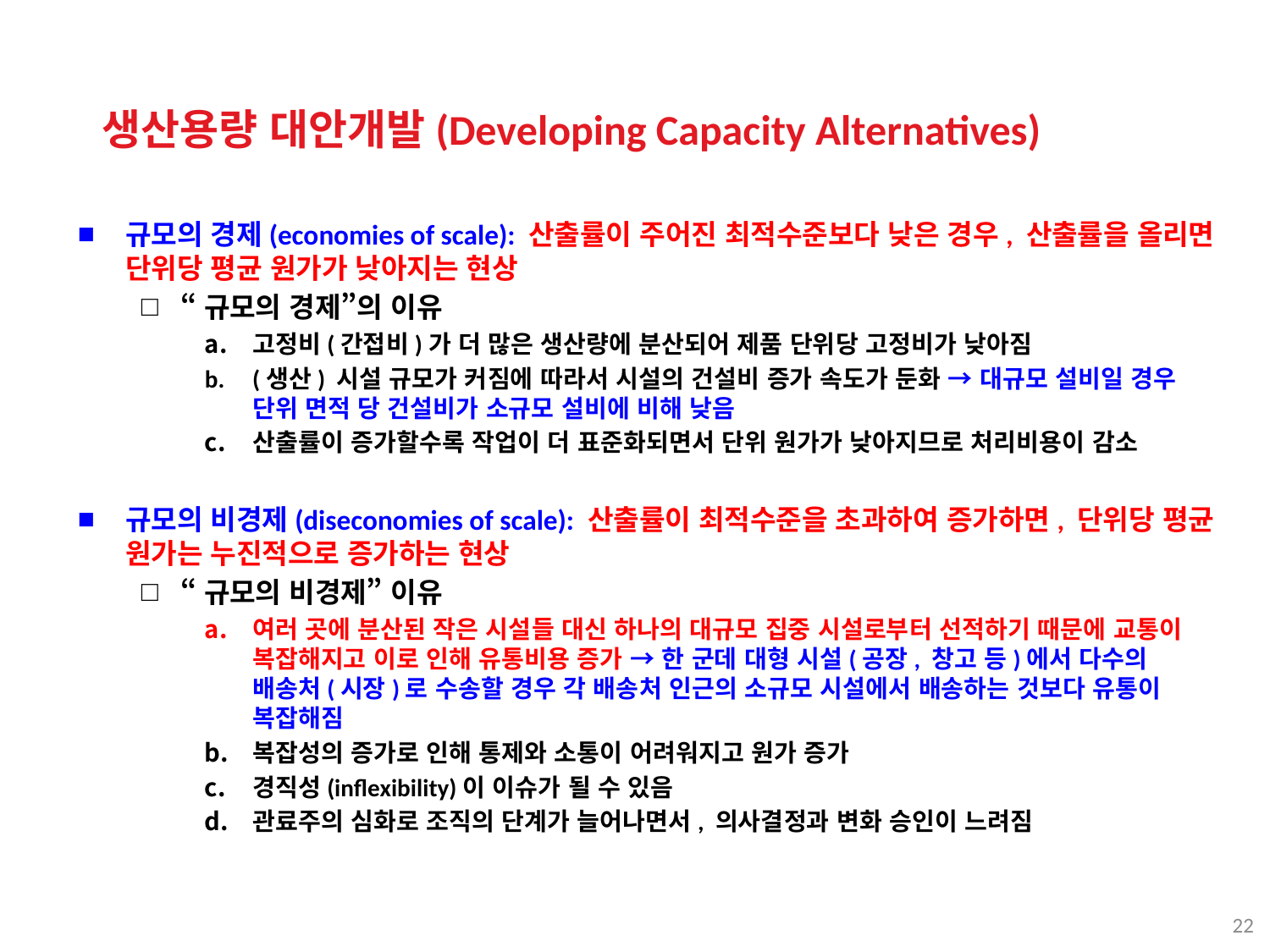

생산용량 대안개발(Developing Capacity Alternatives)
규모의 경제(economies of scale): 산출률이 주어진 최적수준보다 낮은 경우, 산출률을 올리면 단위당 평균 원가가 낮아지는 현상
“규모의 경제”의 이유
고정비(간접비)가 더 많은 생산량에 분산되어 제품 단위당 고정비가 낮아짐
(생산) 시설 규모가 커짐에 따라서 시설의 건설비 증가 속도가 둔화 → 대규모 설비일 경우 단위 면적 당 건설비가 소규모 설비에 비해 낮음
산출률이 증가할수록 작업이 더 표준화되면서 단위 원가가 낮아지므로 처리비용이 감소

규모의 비경제(diseconomies of scale): 산출률이 최적수준을 초과하여 증가하면, 단위당 평균 원가는 누진적으로 증가하는 현상
“규모의 비경제” 이유
여러 곳에 분산된 작은 시설들 대신 하나의 대규모 집중 시설로부터 선적하기 때문에 교통이 복잡해지고 이로 인해 유통비용 증가 → 한 군데 대형 시설(공장, 창고 등)에서 다수의 배송처(시장)로 수송할 경우 각 배송처 인근의 소규모 시설에서 배송하는 것보다 유통이 복잡해짐
복잡성의 증가로 인해 통제와 소통이 어려워지고 원가 증가
경직성(inflexibility)이 이슈가 될 수 있음
관료주의 심화로 조직의 단계가 늘어나면서, 의사결정과 변화 승인이 느려짐

22